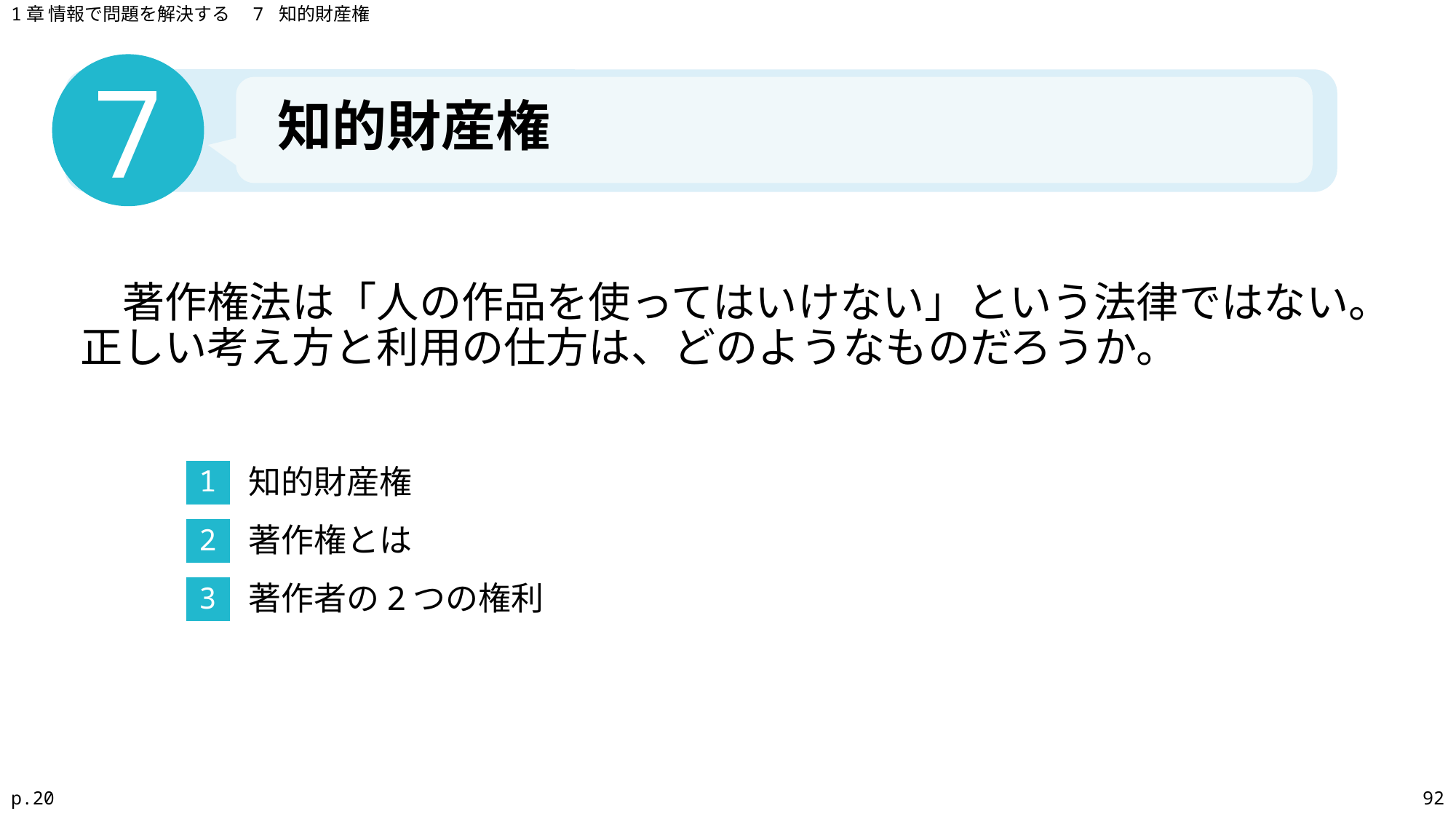

1章 情報で問題を解決する　7 知的財産権
7
知的財産権
　著作権法は「人の作品を使ってはいけない」という法律ではない。正しい考え方と利用の仕方は、どのようなものだろうか。
知的財産権
1
著作権とは
2
著作者の2つの権利
3
p.20
92